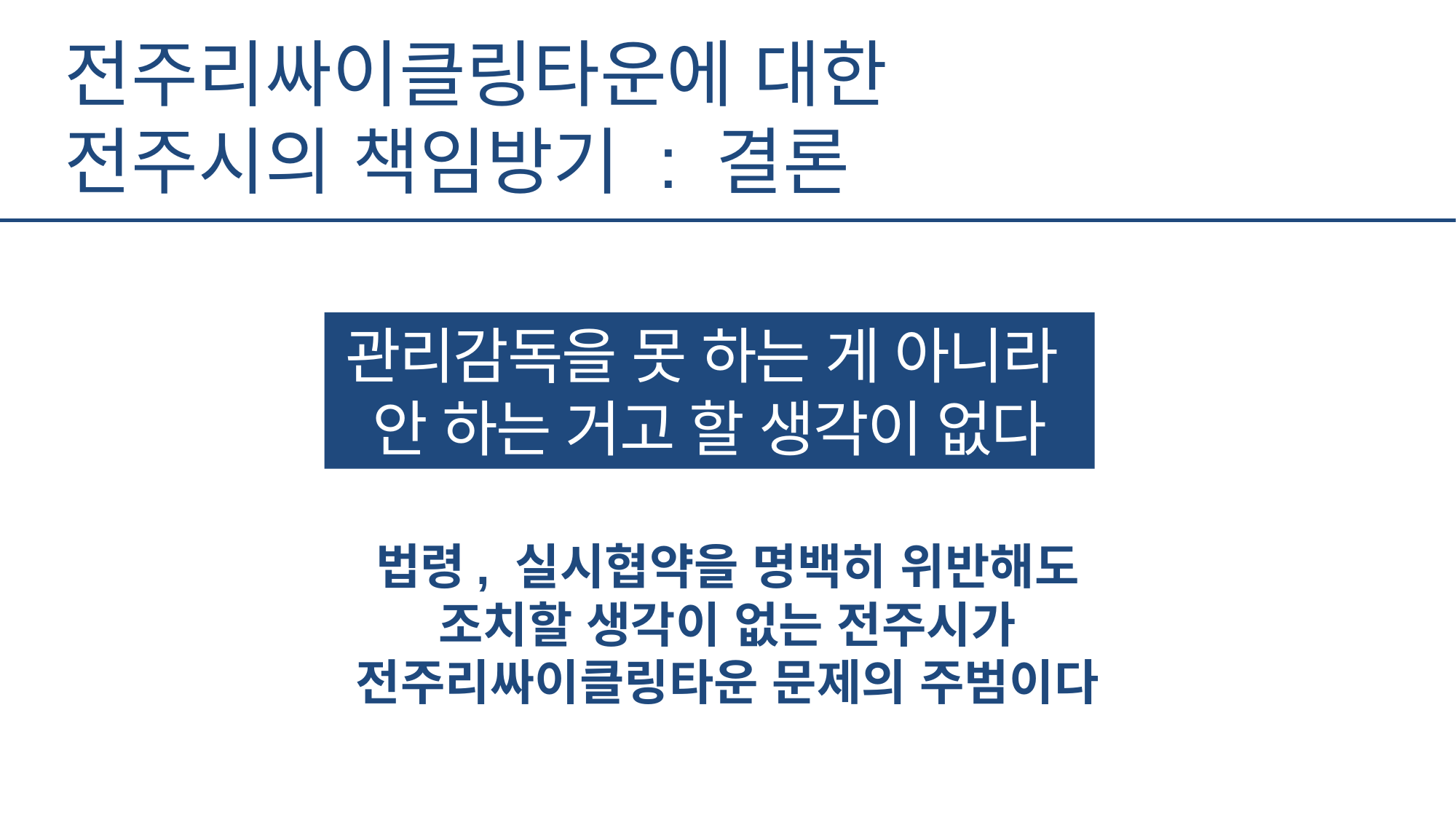

전주리싸이클링타운에 대한
전주시의 책임방기 : 결론
관리감독을 못 하는 게 아니라
안 하는 거고 할 생각이 없다

법령, 실시협약을 명백히 위반해도
조치할 생각이 없는 전주시가
전주리싸이클링타운 문제의 주범이다